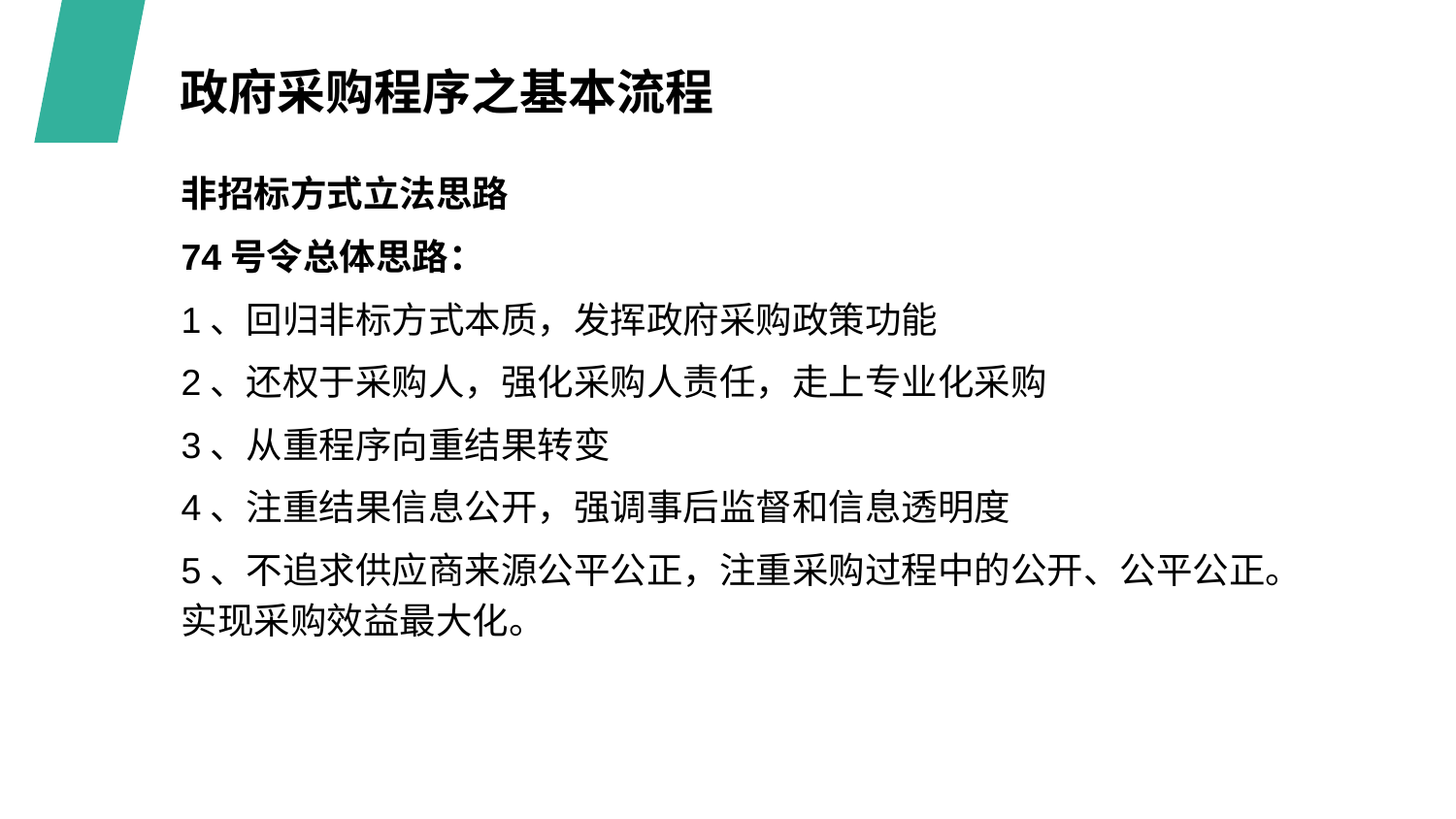

政府采购程序之基本流程
非招标方式立法思路
74号令总体思路：
1、回归非标方式本质，发挥政府采购政策功能
2、还权于采购人，强化采购人责任，走上专业化采购
3、从重程序向重结果转变
4、注重结果信息公开，强调事后监督和信息透明度
5、不追求供应商来源公平公正，注重采购过程中的公开、公平公正。实现采购效益最大化。